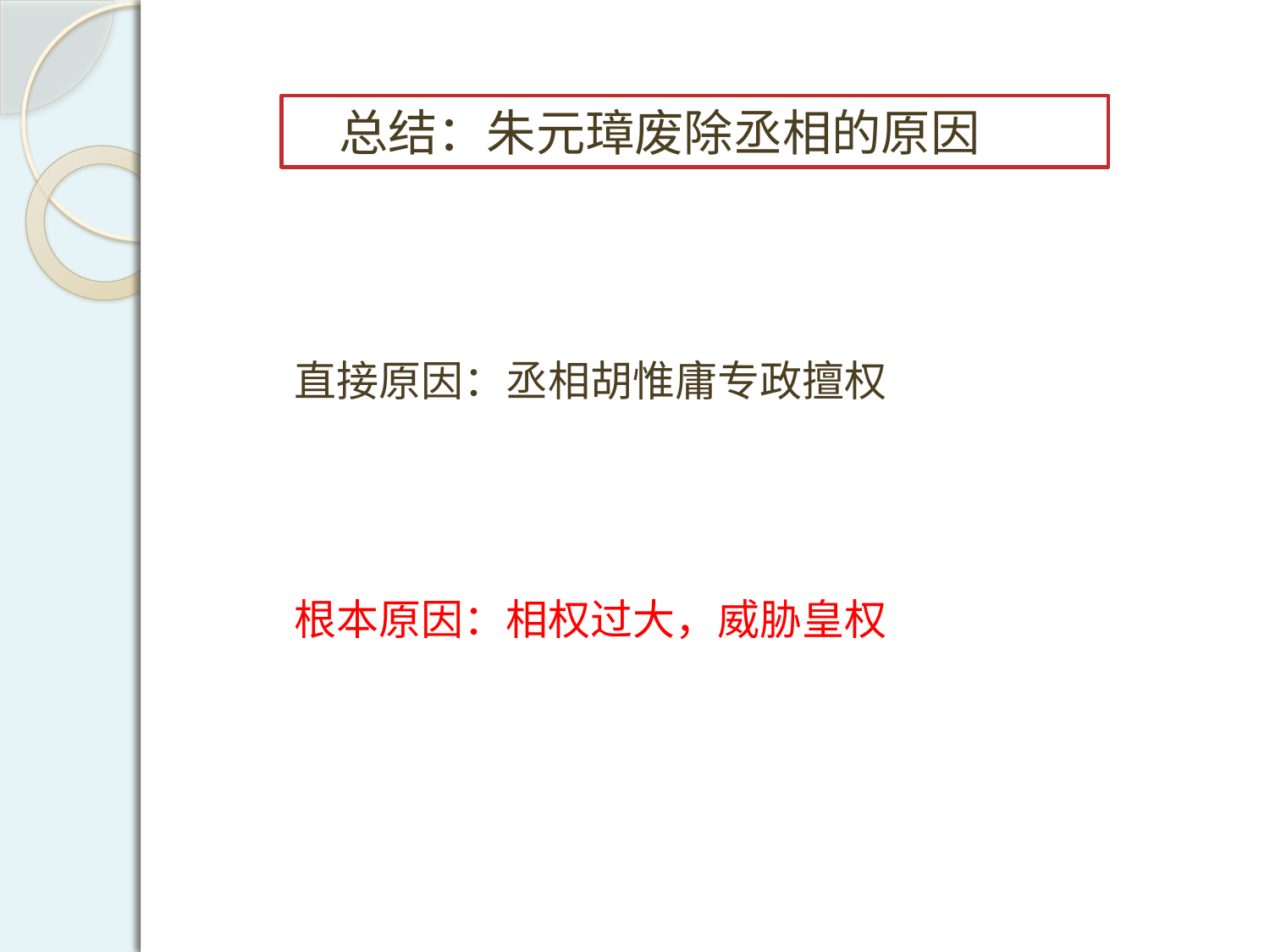

总结：朱元璋废除丞相的原因

直接原因：丞相胡惟庸专政擅权

根本原因：相权过大，威胁皇权